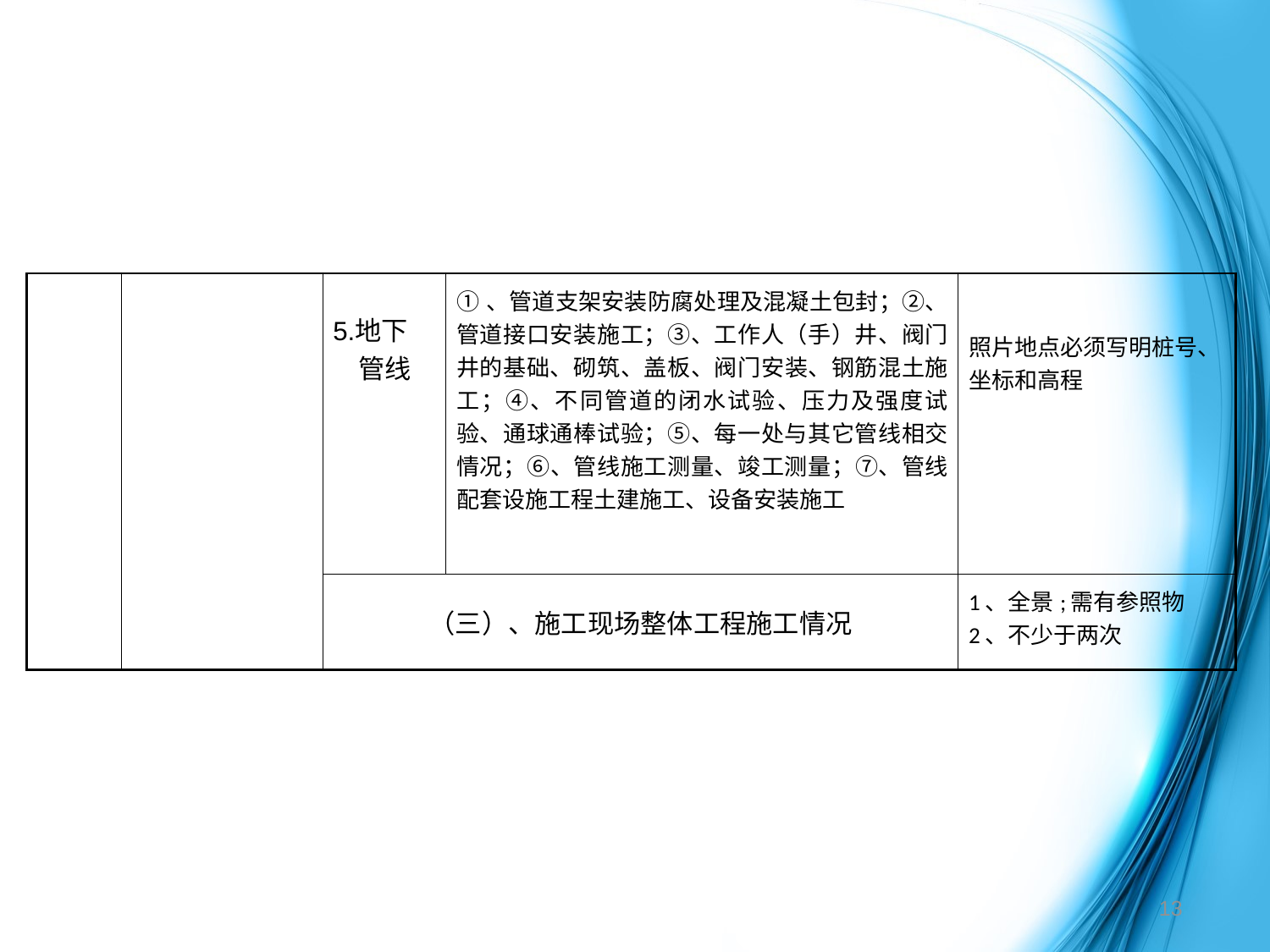

|  |  | 地下 管线 | ①、管道支架安装防腐处理及混凝土包封；②、管道接口安装施工；③、工作人（手）井、阀门井的基础、砌筑、盖板、阀门安装、钢筋混土施工；④、不同管道的闭水试验、压力及强度试验、通球通棒试验；⑤、每一处与其它管线相交情况；⑥、管线施工测量、竣工测量；⑦、管线配套设施工程土建施工、设备安装施工 | 照片地点必须写明桩号、坐标和高程 |
| --- | --- | --- | --- | --- |
|  |  | （三）、施工现场整体工程施工情况 |  | 1、全景;需有参照物 2、不少于两次 |
13